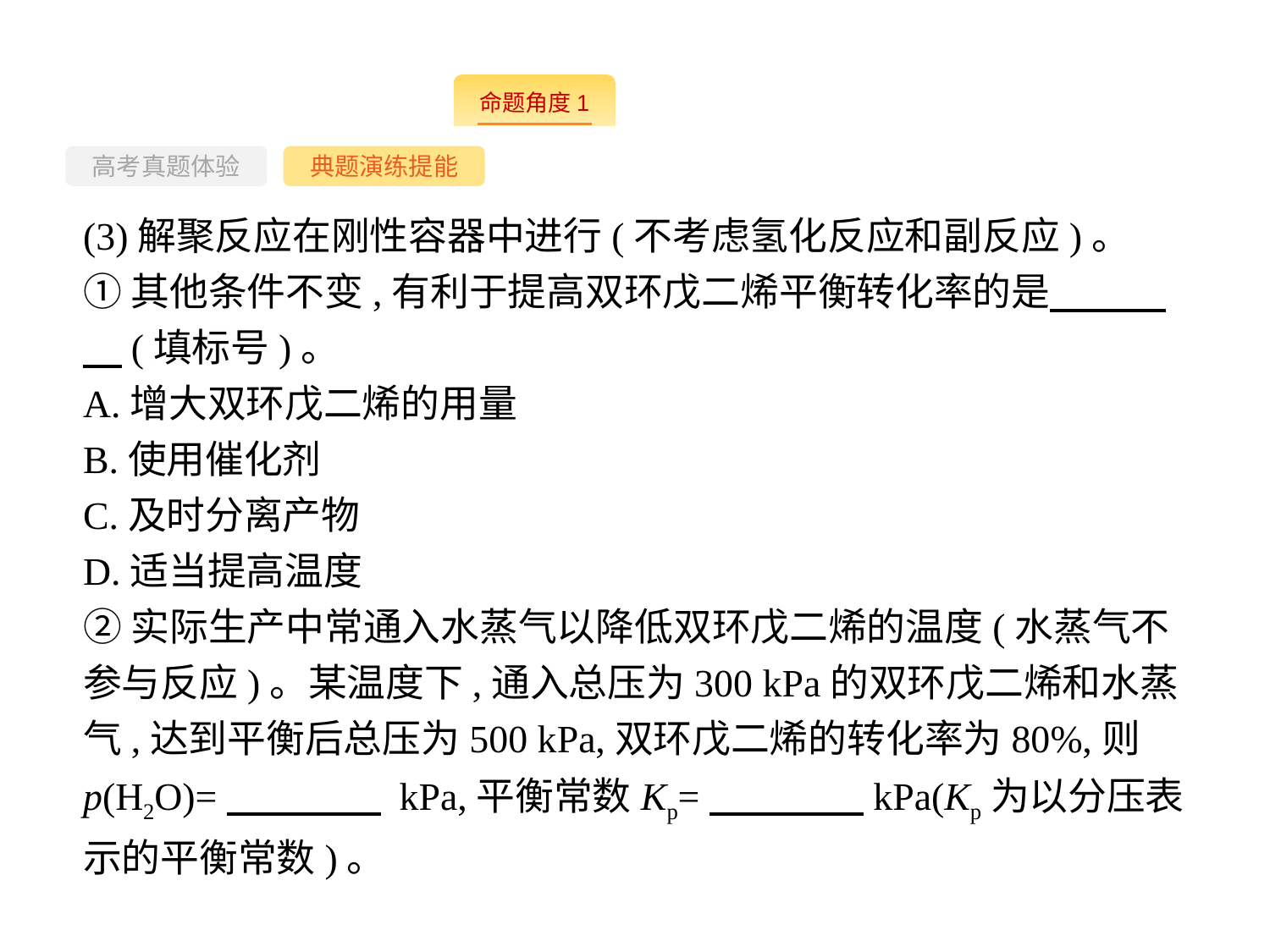

-50-
高考真题体验
典题演练提能
(3)解聚反应在刚性容器中进行(不考虑氢化反应和副反应)。
①其他条件不变,有利于提高双环戊二烯平衡转化率的是　　　　(填标号)。
A.增大双环戊二烯的用量
B.使用催化剂
C.及时分离产物
D.适当提高温度
②实际生产中常通入水蒸气以降低双环戊二烯的温度(水蒸气不参与反应)。某温度下,通入总压为300 kPa的双环戊二烯和水蒸气,达到平衡后总压为500 kPa,双环戊二烯的转化率为80%,则p(H2O)=　　　　 kPa,平衡常数Kp=　　　　kPa(Kp为以分压表示的平衡常数)。